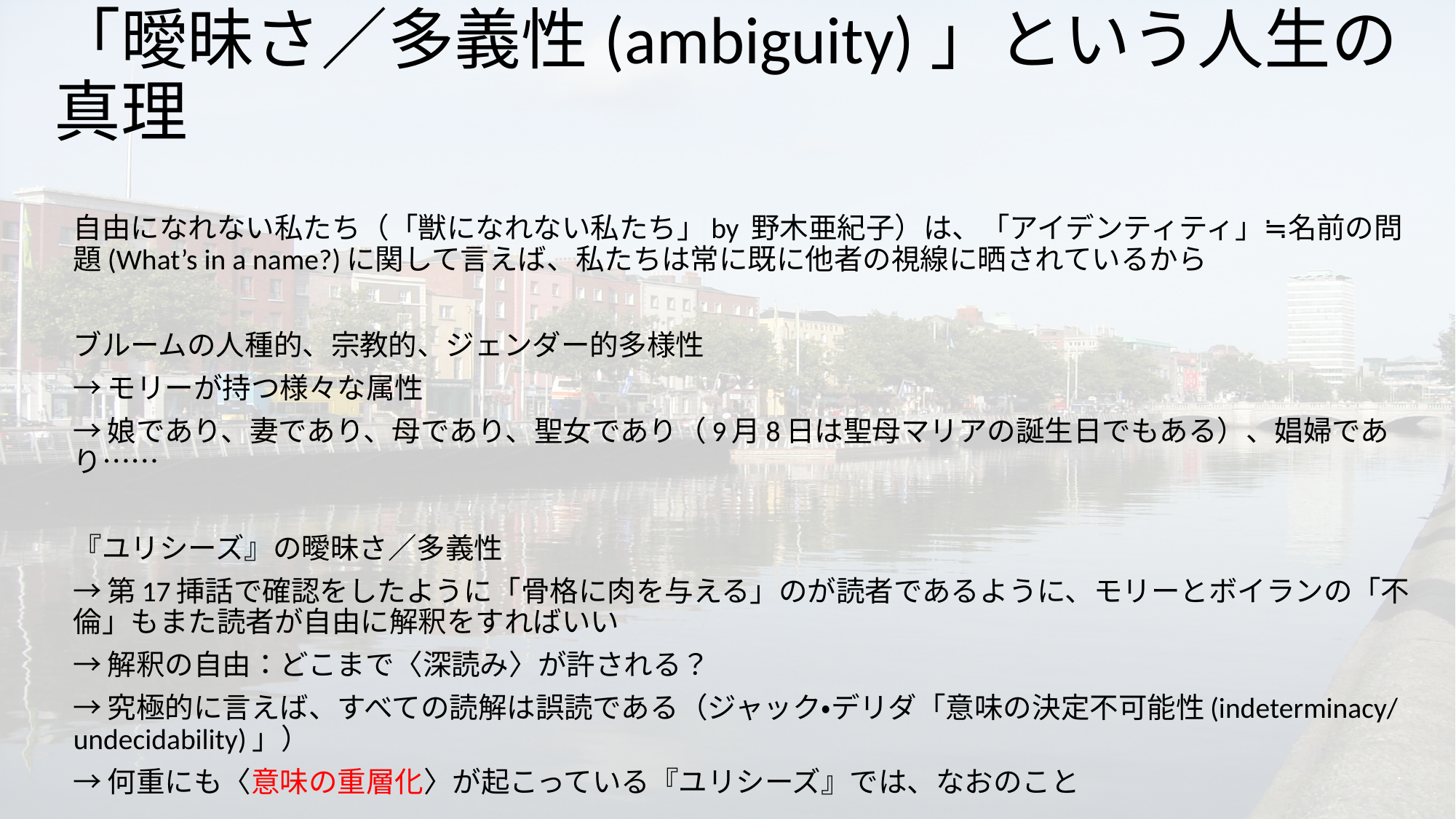

# 「曖昧さ／多義性(ambiguity)」という人生の真理
自由になれない私たち（「獣になれない私たち」by 野木亜紀子）は、「アイデンティティ」≒名前の問題(What’s in a name?)に関して言えば、私たちは常に既に他者の視線に晒されているから

ブルームの人種的、宗教的、ジェンダー的多様性
→モリーが持つ様々な属性
→娘であり、妻であり、母であり、聖女であり（9月8日は聖母マリアの誕生日でもある）、娼婦であり……

『ユリシーズ』の曖昧さ／多義性
→第17挿話で確認をしたように「骨格に肉を与える」のが読者であるように、モリーとボイランの「不倫」もまた読者が自由に解釈をすればいい
→解釈の自由：どこまで〈深読み〉が許される？
→究極的に言えば、すべての読解は誤読である（ジャック・デリダ「意味の決定不可能性(indeterminacy/undecidability)」）
→何重にも〈意味の重層化〉が起こっている『ユリシーズ』では、なおのこと